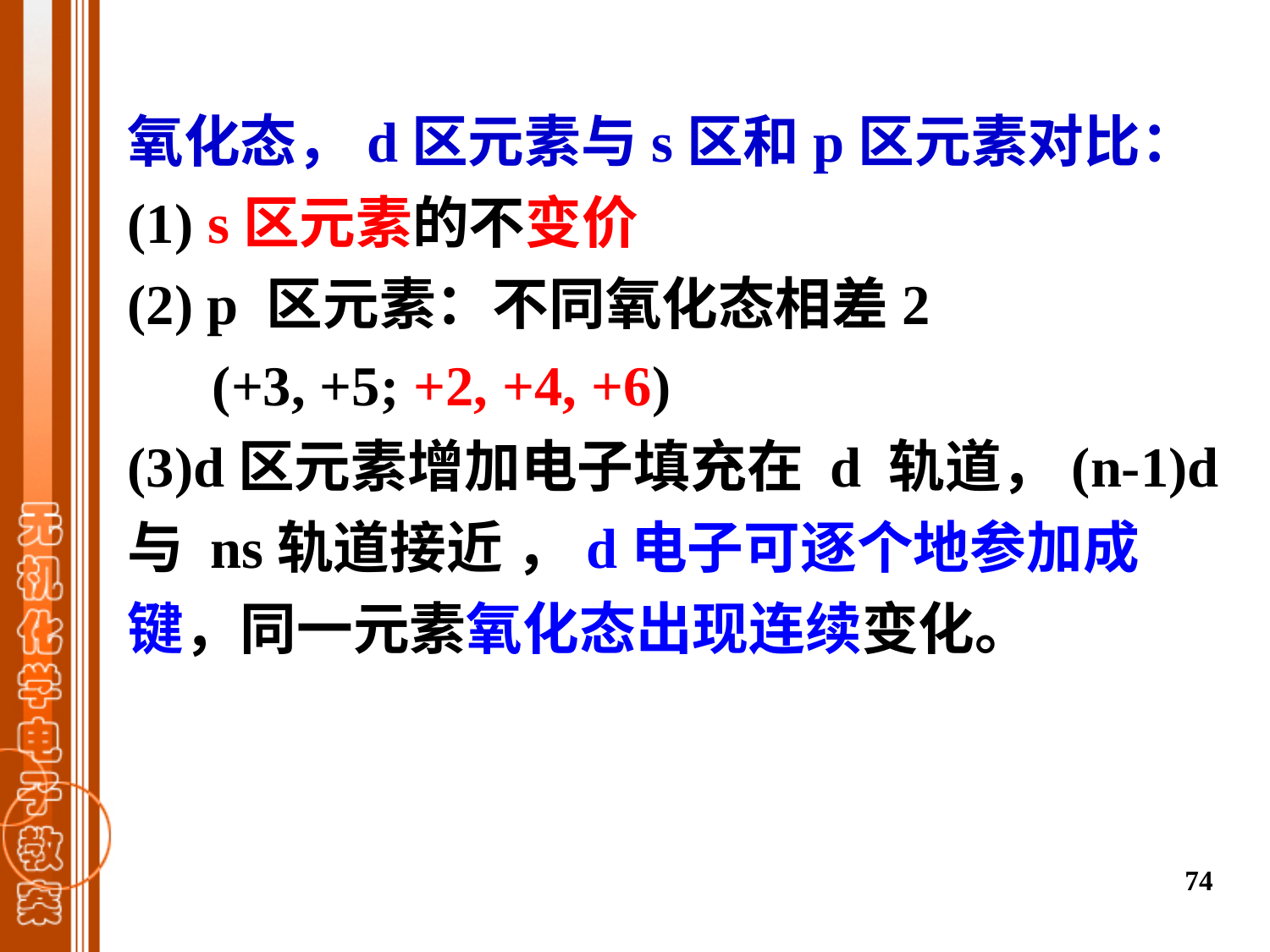

氧化态，d区元素与s区和p区元素对比：
(1) s区元素的不变价
(2) p 区元素：不同氧化态相差2
      (+3, +5; +2, +4, +6)
(3)d区元素增加电子填充在 d 轨道，(n-1)d 与 ns轨道接近 ，d电子可逐个地参加成键，同一元素氧化态出现连续变化。
74